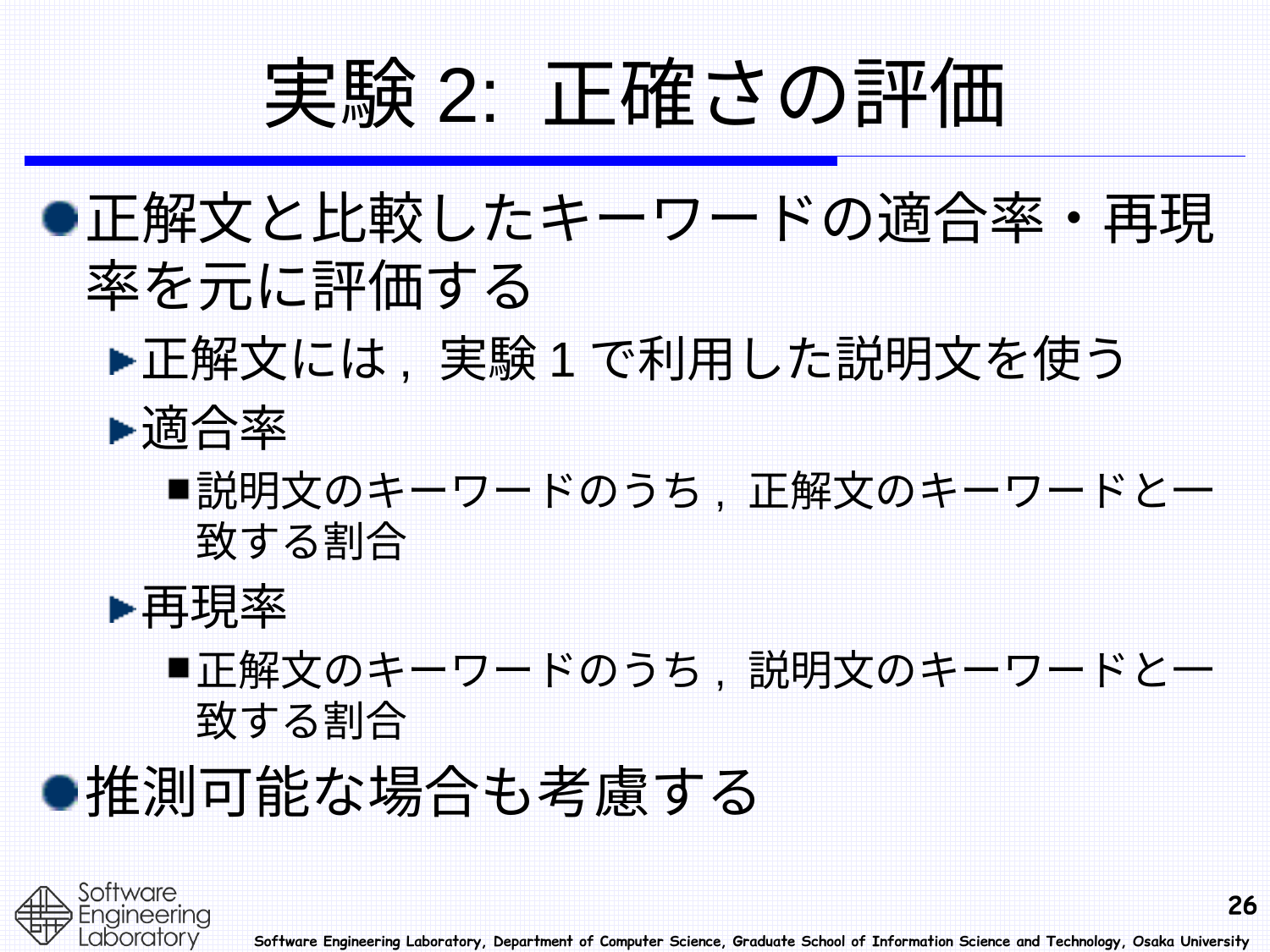

# 実験2: 正確さの評価
正解文と比較したキーワードの適合率・再現率を元に評価する
正解文には, 実験1で利用した説明文を使う
適合率
説明文のキーワードのうち, 正解文のキーワードと一致する割合
再現率
正解文のキーワードのうち, 説明文のキーワードと一致する割合
推測可能な場合も考慮する